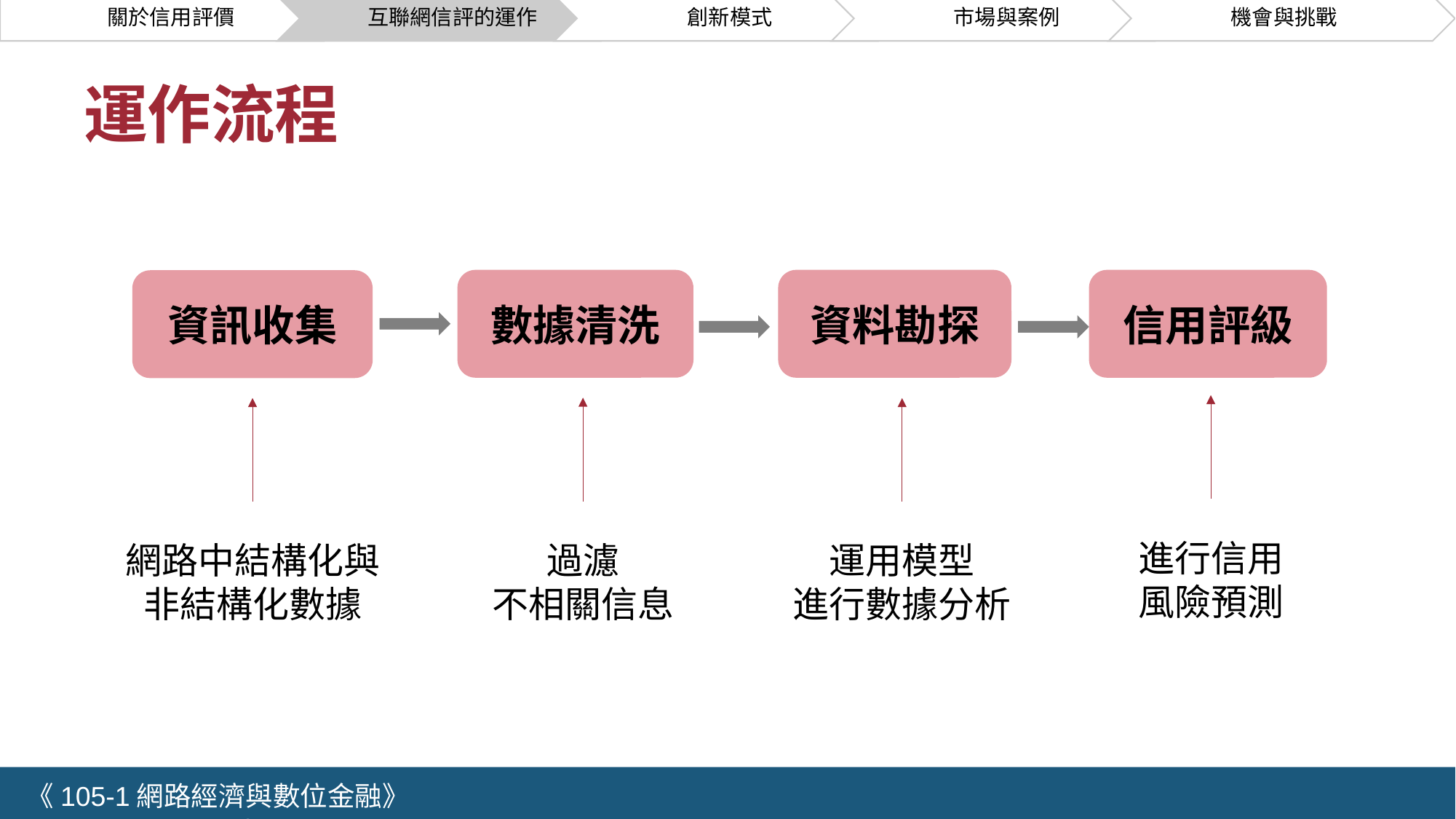

關於信用評價
互聯網信評的運作
創新模式
市場與案例
機會與挑戰
# 運作流程
數據清洗
資料勘探
信用評級
資訊收集

進行信用
風險預測
過濾
不相關信息
網路中結構化與
非結構化數據
運用模型
進行數據分析
《105-1網路經濟與數位金融》                                                                                                                                             NCTU.IIM.IEBI Lab